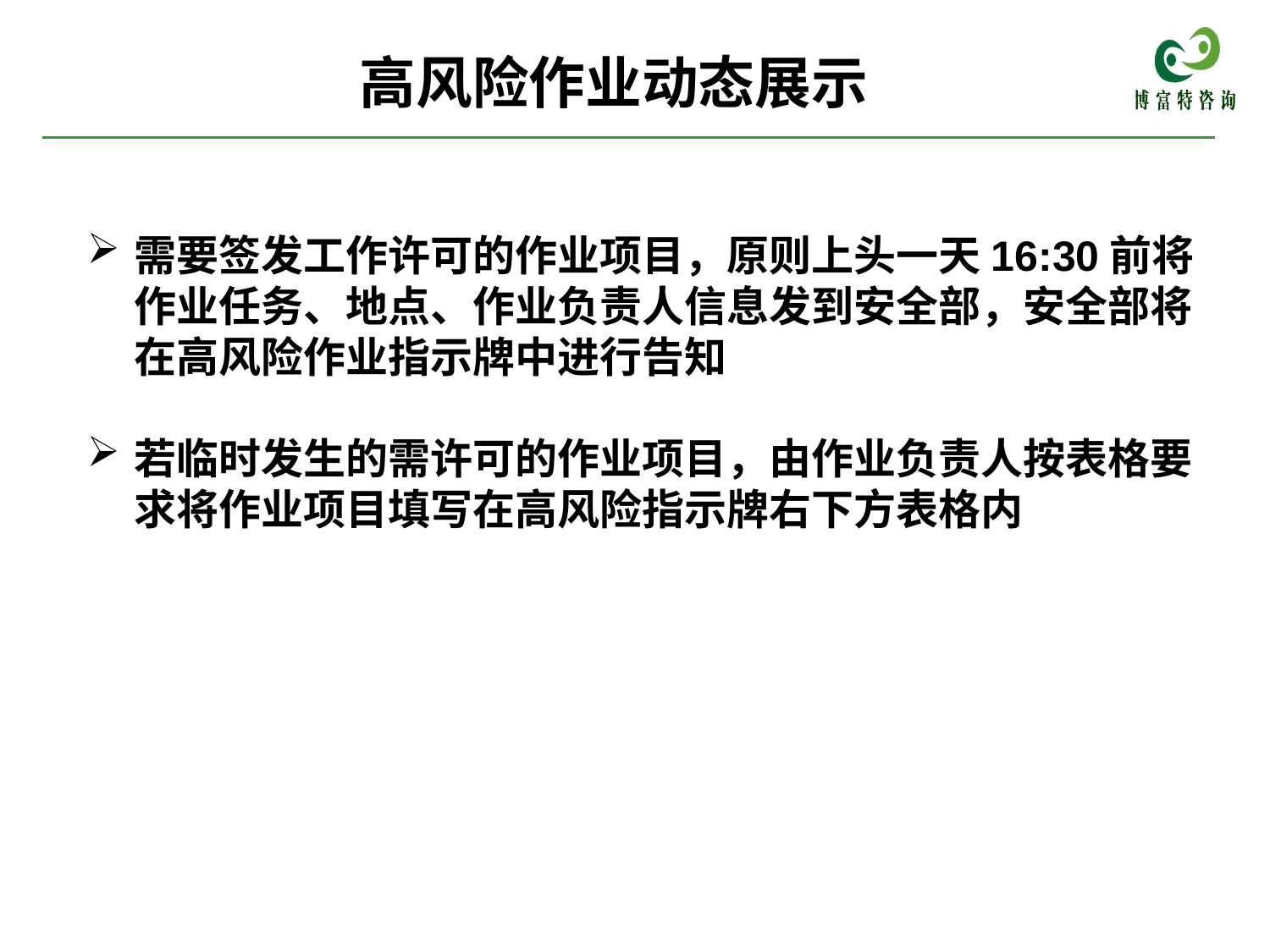

# 高风险作业动态展示
需要签发工作许可的作业项目，原则上头一天16:30前将作业任务、地点、作业负责人信息发到安全部，安全部将在高风险作业指示牌中进行告知

若临时发生的需许可的作业项目，由作业负责人按表格要求将作业项目填写在高风险指示牌右下方表格内
48